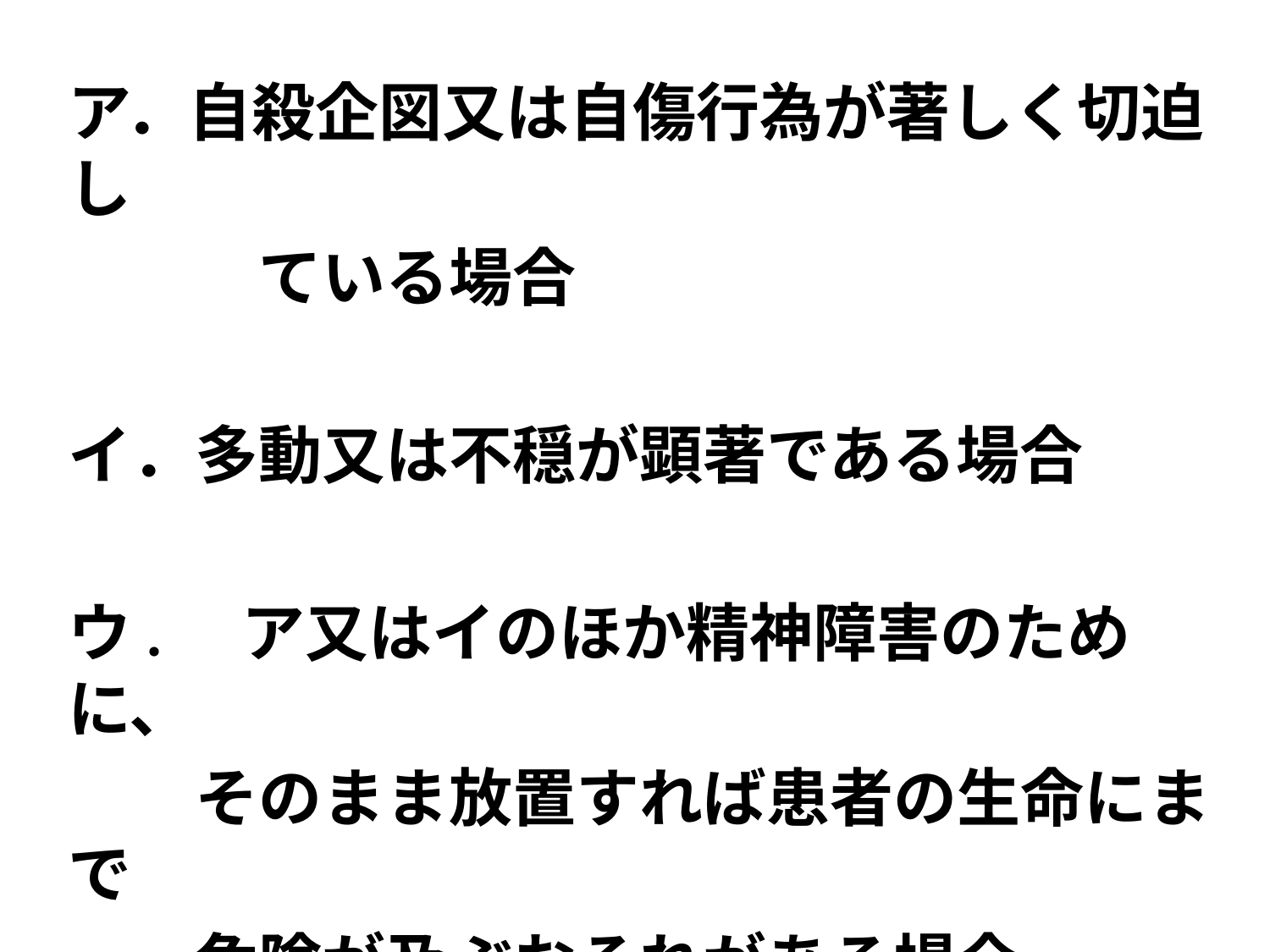

ア．自殺企図又は自傷行為が著しく切迫し
　　　ている場合

イ．多動又は不穏が顕著である場合

ウ.　ア又はイのほか精神障害のために、
　　そのまま放置すれば患者の生命にまで
　　危険が及ぶおそれがある場合